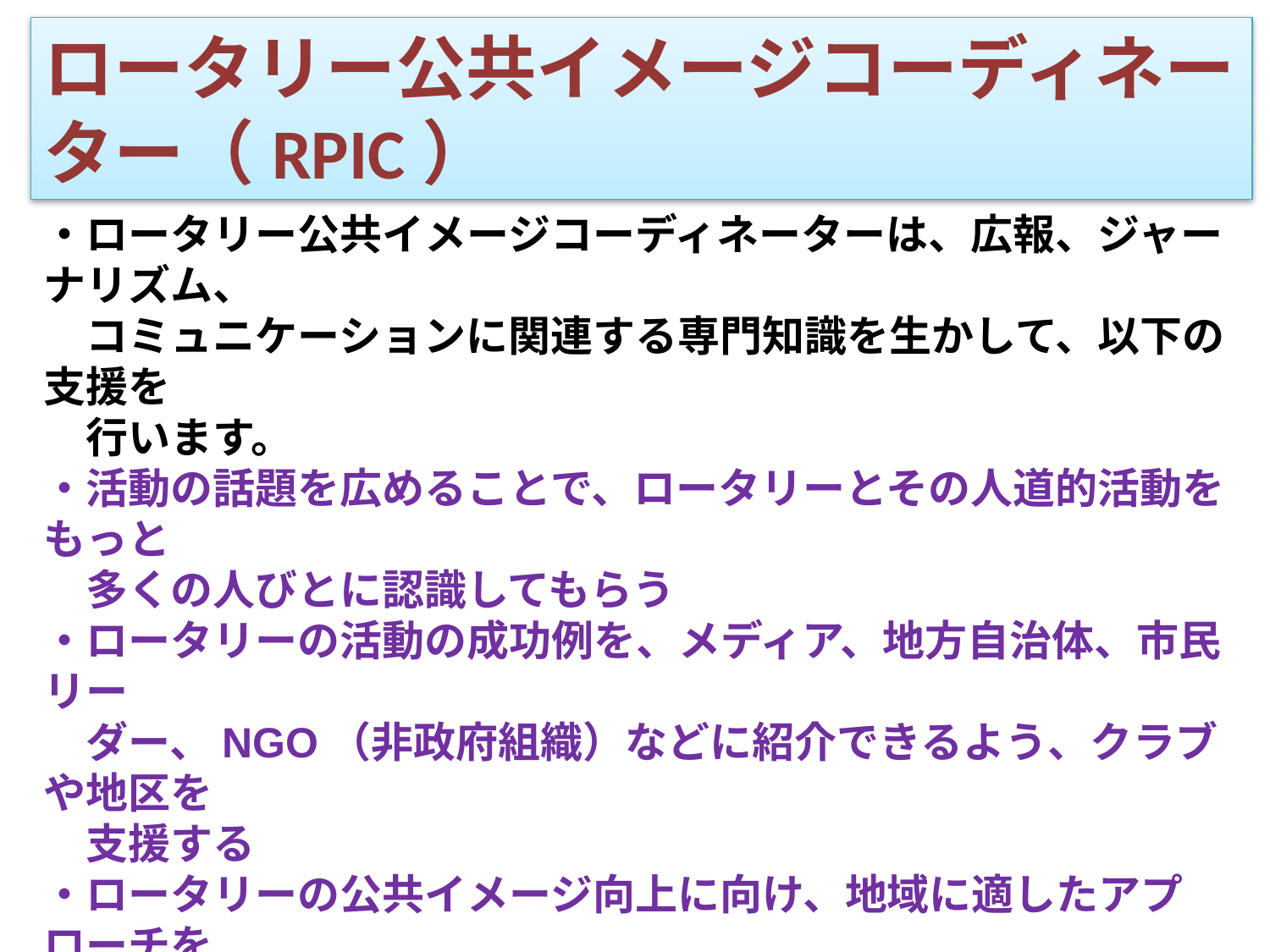

ロータリー公共イメージコーディネーター（RPIC）
・ロータリー公共イメージコーディネーターは、広報、ジャーナリズム、
　コミュニケーションに関連する専門知識を生かして、以下の支援を
　行います。
・活動の話題を広めることで、ロータリーとその人道的活動をもっと
　多くの人びとに認識してもらう
・ロータリーの活動の成功例を、メディア、地方自治体、市民リー
　ダー、NGO（非政府組織）などに紹介できるよう、クラブや地区を
　支援する
・ロータリーの公共イメージ向上に向け、地域に適したアプローチを
　促進する
・ロータリーについて効果的に伝えるため、ビジュアルアイデンティ
　ティやその他の広報要素について研修を行う